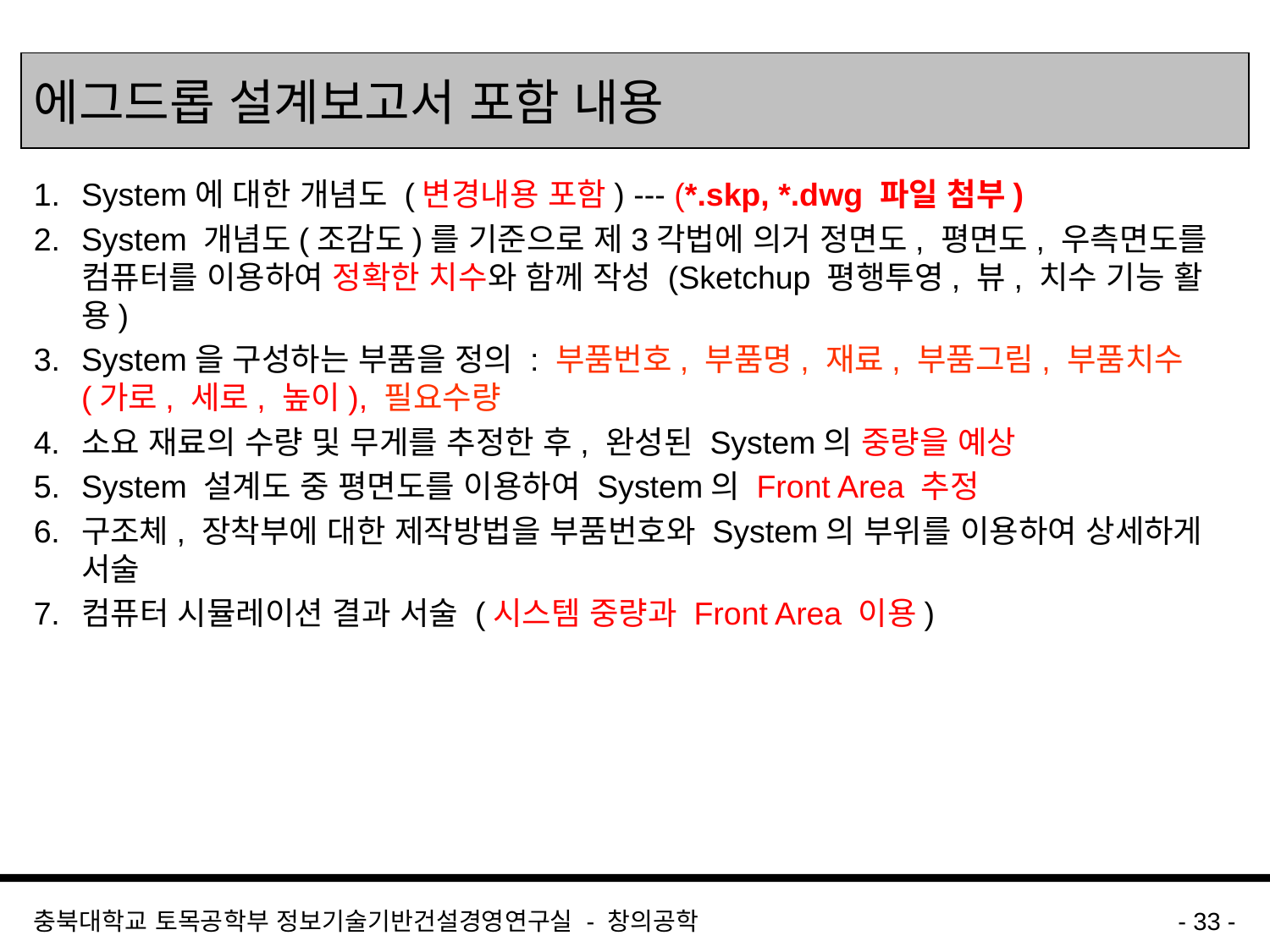

# 에그드롭 설계보고서 포함 내용
System에 대한 개념도 (변경내용 포함) --- (*.skp, *.dwg 파일 첨부)
System 개념도(조감도)를 기준으로 제3각법에 의거 정면도, 평면도, 우측면도를 컴퓨터를 이용하여 정확한 치수와 함께 작성 (Sketchup 평행투영, 뷰, 치수 기능 활용)
System을 구성하는 부품을 정의 : 부품번호, 부품명, 재료, 부품그림, 부품치수(가로, 세로, 높이), 필요수량
소요 재료의 수량 및 무게를 추정한 후, 완성된 System의 중량을 예상
System 설계도 중 평면도를 이용하여 System의 Front Area 추정
구조체, 장착부에 대한 제작방법을 부품번호와 System의 부위를 이용하여 상세하게 서술
컴퓨터 시뮬레이션 결과 서술 (시스템 중량과 Front Area 이용)
충북대학교 토목공학부 정보기술기반건설경영연구실 - 창의공학
- 33 -